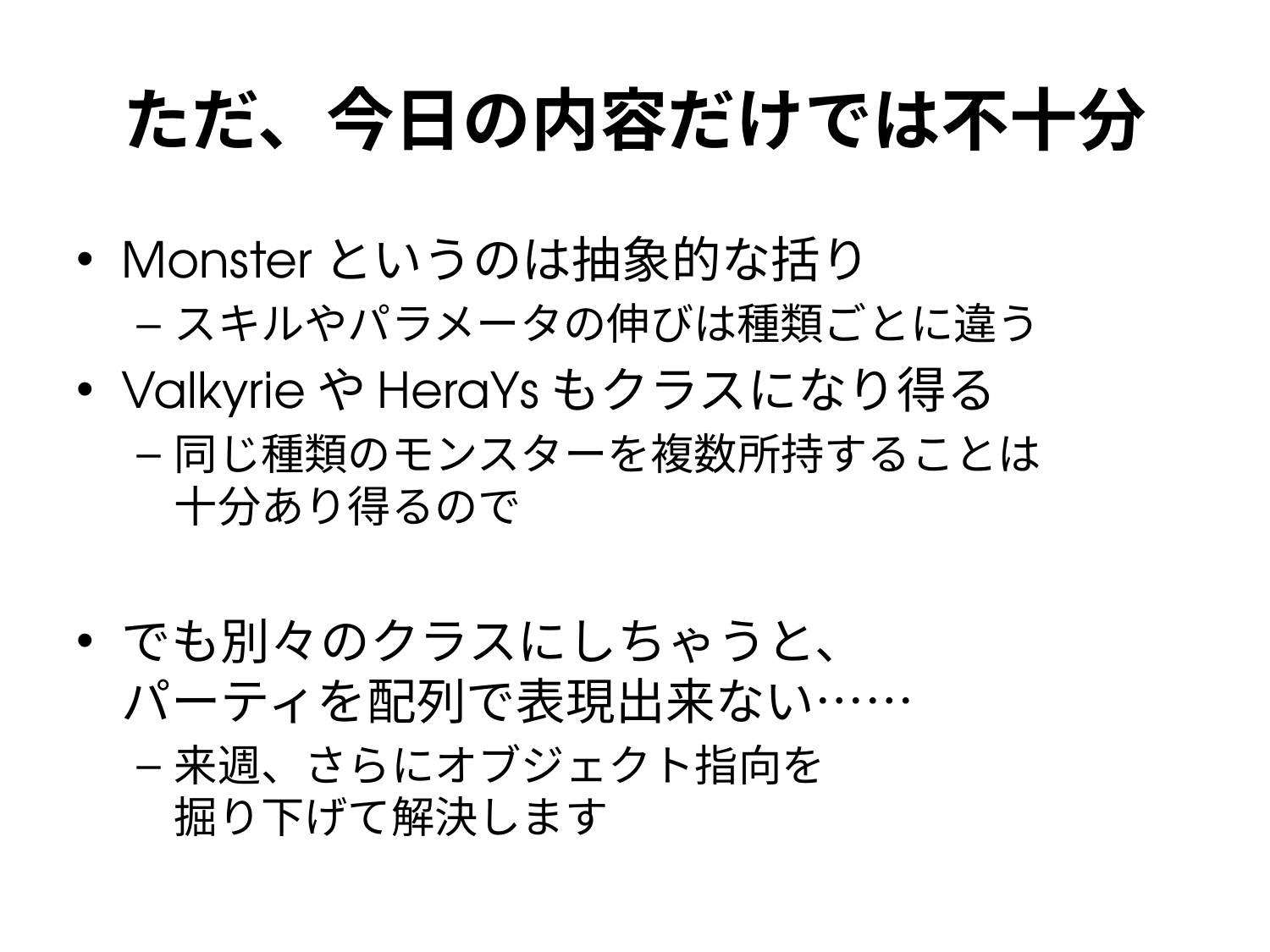

# ただ、今日の内容だけでは不十分
Monsterというのは抽象的な括り
スキルやパラメータの伸びは種類ごとに違う
ValkyrieやHeraYsもクラスになり得る
同じ種類のモンスターを複数所持することは
十分あり得るので

でも別々のクラスにしちゃうと、
パーティを配列で表現出来ない……
来週、さらにオブジェクト指向を
掘り下げて解決します